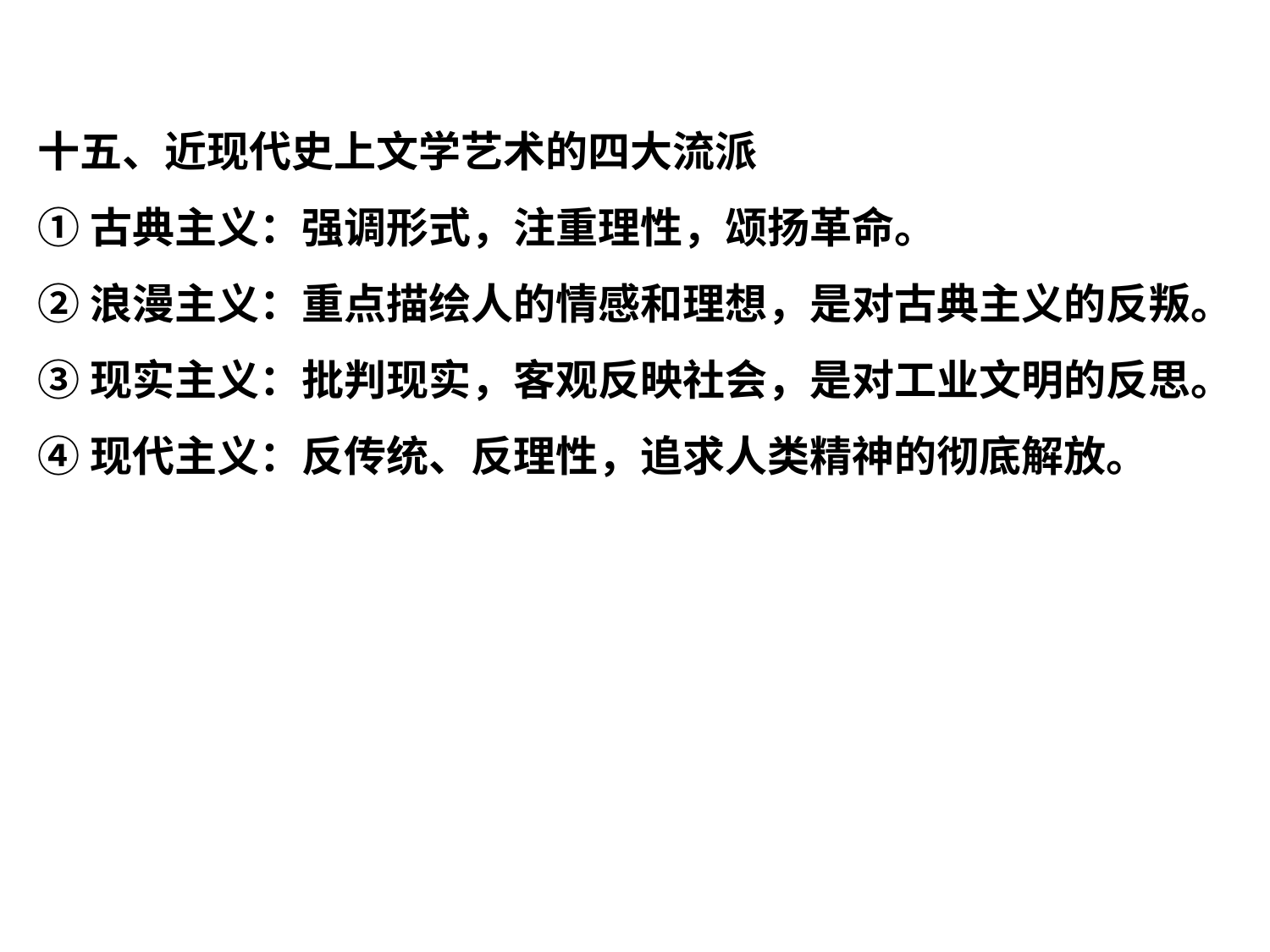

十五、近现代史上文学艺术的四大流派
①古典主义：强调形式，注重理性，颂扬革命。
②浪漫主义：重点描绘人的情感和理想，是对古典主义的反叛。
③现实主义：批判现实，客观反映社会，是对工业文明的反思。
④现代主义：反传统、反理性，追求人类精神的彻底解放。